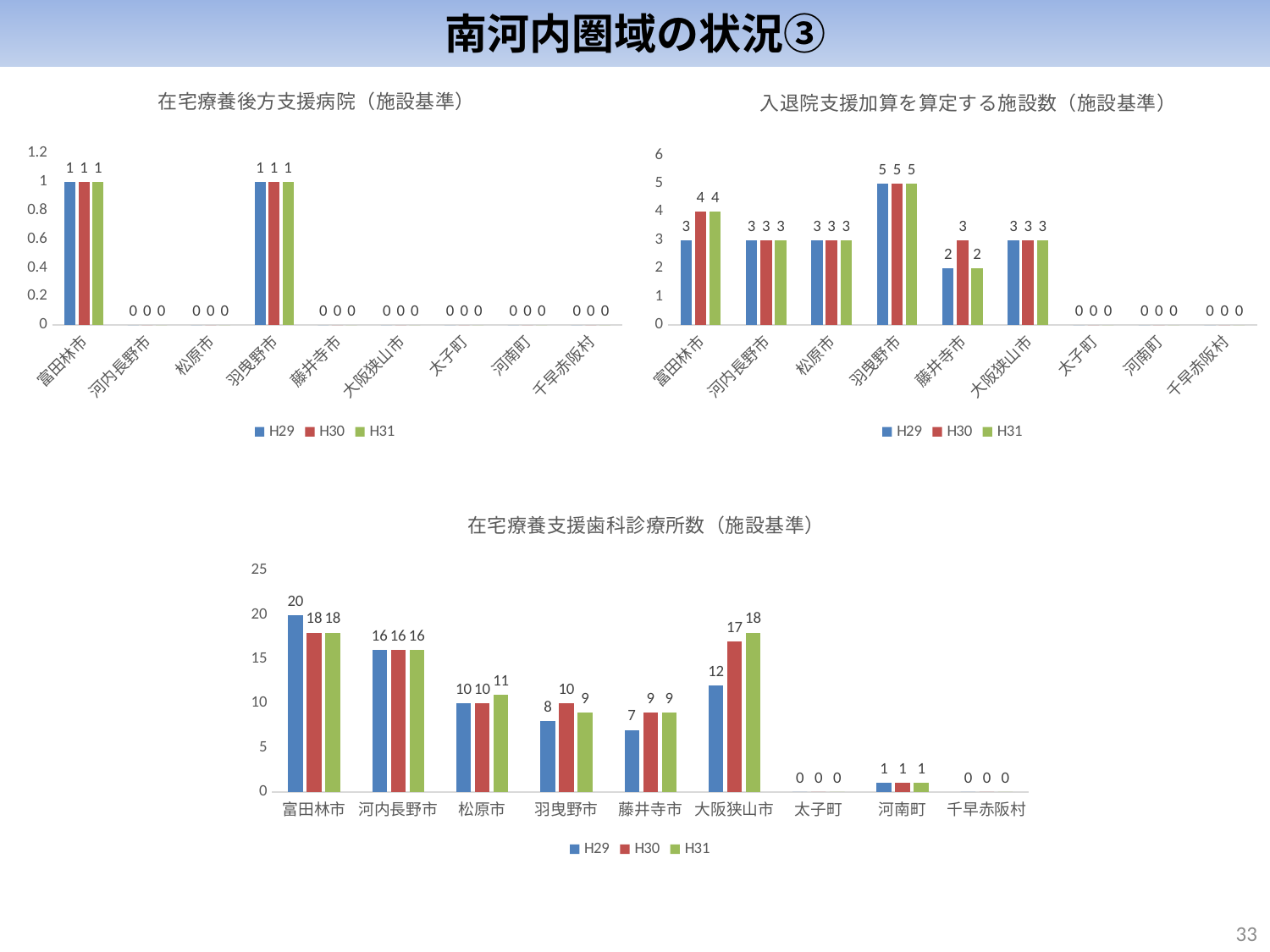

南河内圏域の状況③

### Chart: 在宅療養後方支援病院（施設基準）

| Category | H29 | H30 | H31 |
|---|---|---|---|
| 富田林市 | 1.0 | 1.0 | 1.0 |
| 河内長野市 | 0.0 | 0.0 | 0.0 |
| 松原市 | 0.0 | 0.0 | 0.0 |
| 羽曳野市 | 1.0 | 1.0 | 1.0 |
| 藤井寺市 | 0.0 | 0.0 | 0.0 |
| 大阪狭山市 | 0.0 | 0.0 | 0.0 |
| 太子町 | 0.0 | 0.0 | 0.0 |
| 河南町 | 0.0 | 0.0 | 0.0 |
| 千早赤阪村 | 0.0 | 0.0 | 0.0 |

### Chart: 入退院支援加算を算定する施設数（施設基準）

| Category | H29 | H30 | H31 |
|---|---|---|---|
| 富田林市 | 3.0 | 4.0 | 4.0 |
| 河内長野市 | 3.0 | 3.0 | 3.0 |
| 松原市 | 3.0 | 3.0 | 3.0 |
| 羽曳野市 | 5.0 | 5.0 | 5.0 |
| 藤井寺市 | 2.0 | 3.0 | 2.0 |
| 大阪狭山市 | 3.0 | 3.0 | 3.0 |
| 太子町 | 0.0 | 0.0 | 0.0 |
| 河南町 | 0.0 | 0.0 | 0.0 |
| 千早赤阪村 | 0.0 | 0.0 | 0.0 |

### Chart: 在宅療養支援歯科診療所数（施設基準）

| Category | H29 | H30 | H31 |
|---|---|---|---|
| 富田林市 | 20.0 | 18.0 | 18.0 |
| 河内長野市 | 16.0 | 16.0 | 16.0 |
| 松原市 | 10.0 | 10.0 | 11.0 |
| 羽曳野市 | 8.0 | 10.0 | 9.0 |
| 藤井寺市 | 7.0 | 9.0 | 9.0 |
| 大阪狭山市 | 12.0 | 17.0 | 18.0 |
| 太子町 | 0.0 | 0.0 | 0.0 |
| 河南町 | 1.0 | 1.0 | 1.0 |
| 千早赤阪村 | 0.0 | 0.0 | 0.0 |
33